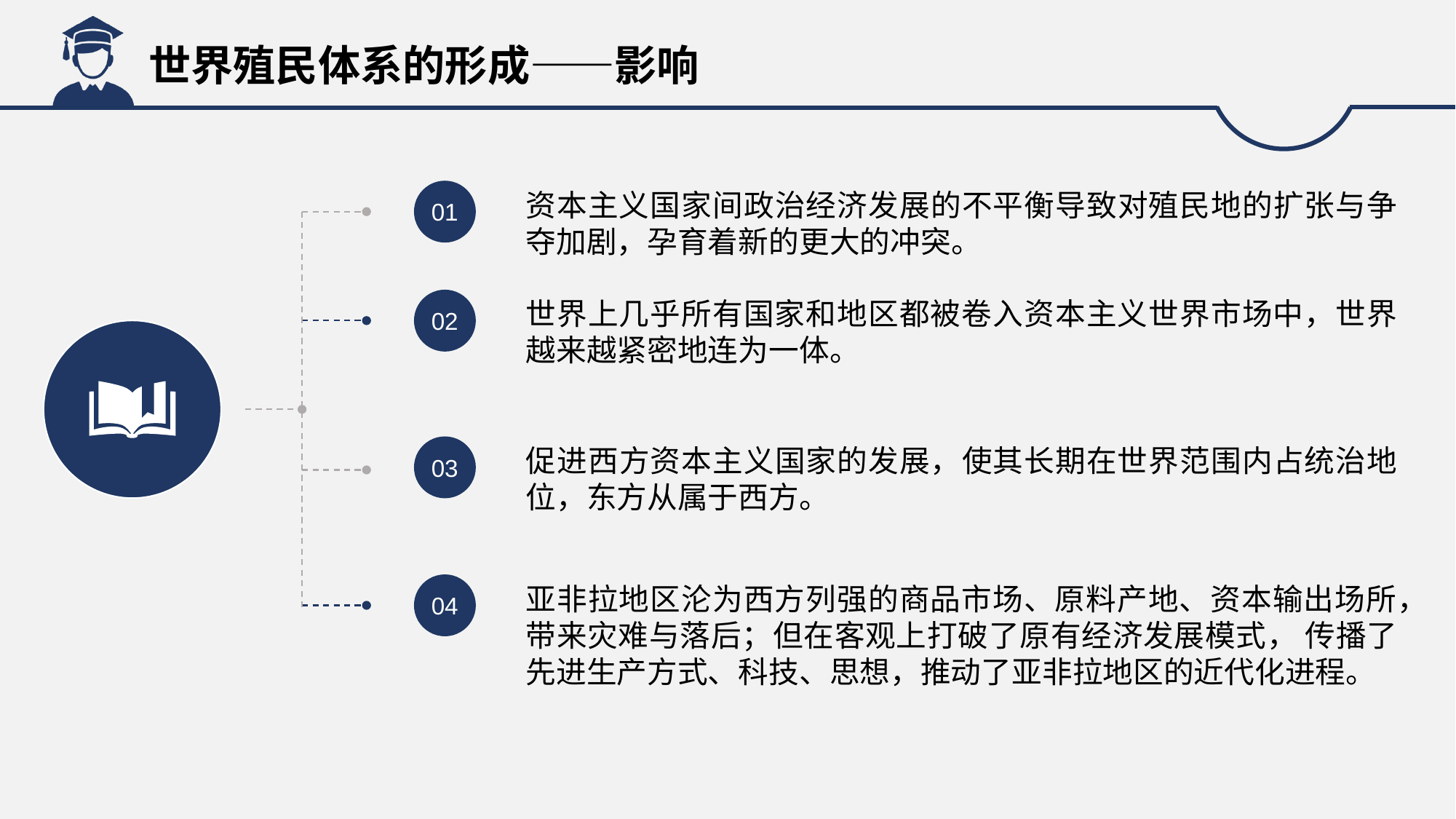

世界殖民体系的形成——影响
01
资本主义国家间政治经济发展的不平衡导致对殖民地的扩张与争夺加剧，孕育着新的更大的冲突。
02
世界上几乎所有国家和地区都被卷入资本主义世界市场中，世界越来越紧密地连为一体。

03
促进西方资本主义国家的发展，使其长期在世界范围内占统治地位，东方从属于西方。
04
亚非拉地区沦为西方列强的商品市场、原料产地、资本输出场所，带来灾难与落后；但在客观上打破了原有经济发展模式， 传播了先进生产方式、科技、思想，推动了亚非拉地区的近代化进程。